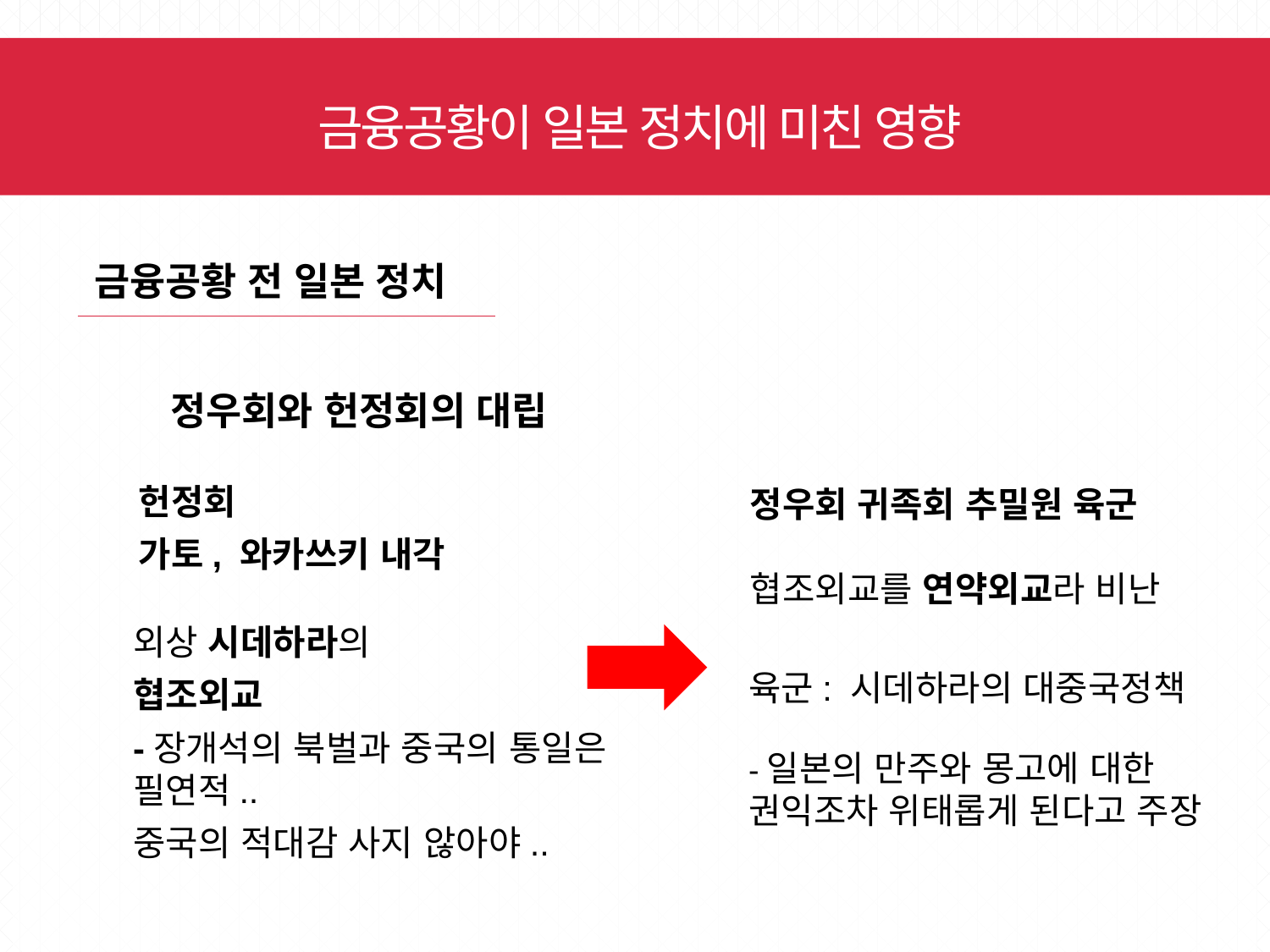

금융공황이 일본 정치에 미친 영향

금융공황 전 일본 정치

정우회와 헌정회의 대립
헌정회
가토, 와카쓰키 내각

정우회 귀족회 추밀원 육군

협조외교를 연약외교라 비난

외상 시데하라의
협조외교
-장개석의 북벌과 중국의 통일은 필연적..
중국의 적대감 사지 않아야..

육군: 시데하라의 대중국정책

-일본의 만주와 몽고에 대한
권익조차 위태롭게 된다고 주장